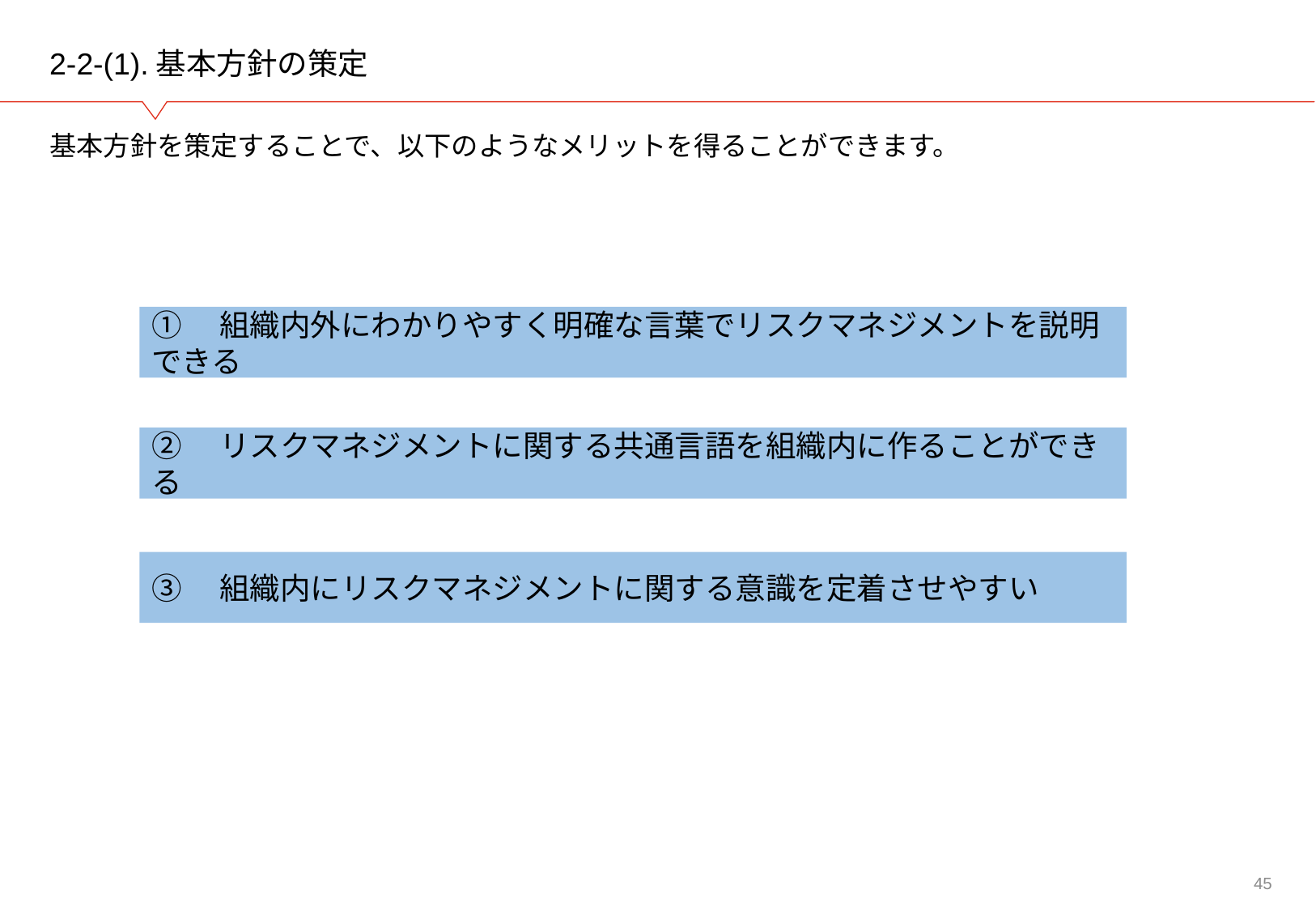

# 2-2-(1).基本方針の策定
基本方針を策定することで、以下のようなメリットを得ることができます。
①　組織内外にわかりやすく明確な言葉でリスクマネジメントを説明できる
②　リスクマネジメントに関する共通言語を組織内に作ることができる
③　組織内にリスクマネジメントに関する意識を定着させやすい